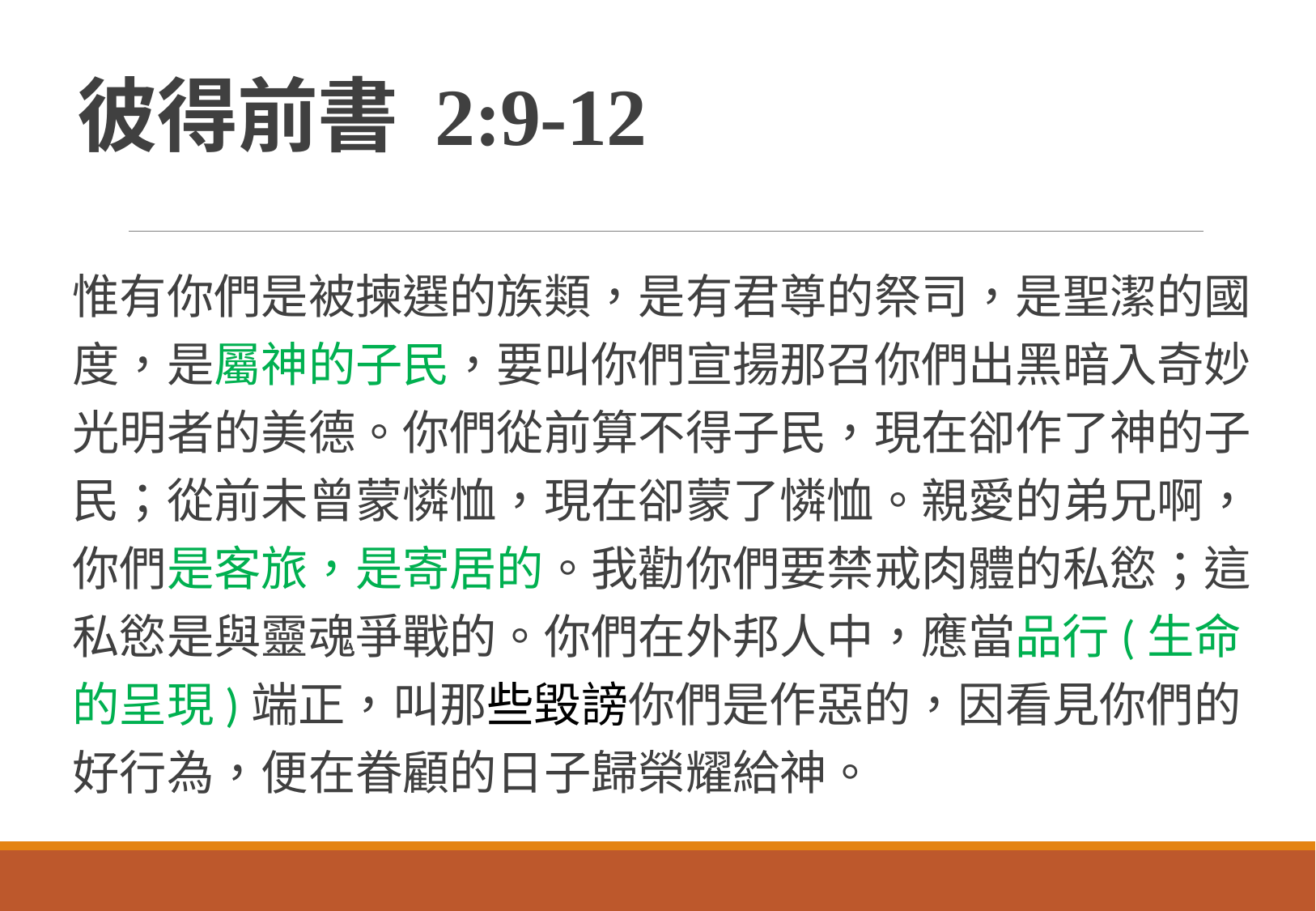

# 彼得前書 2:9-12
惟有你們是被揀選的族類，是有君尊的祭司，是聖潔的國度，是屬神的子民，要叫你們宣揚那召你們出黑暗入奇妙光明者的美德。你們從前算不得子民，現在卻作了神的子民；從前未曾蒙憐恤，現在卻蒙了憐恤。親愛的弟兄啊，你們是客旅，是寄居的。我勸你們要禁戒肉體的私慾；這私慾是與靈魂爭戰的。你們在外邦人中，應當品行(生命的呈現)端正，叫那些毀謗你們是作惡的，因看見你們的好行為，便在眷顧的日子歸榮耀給神。